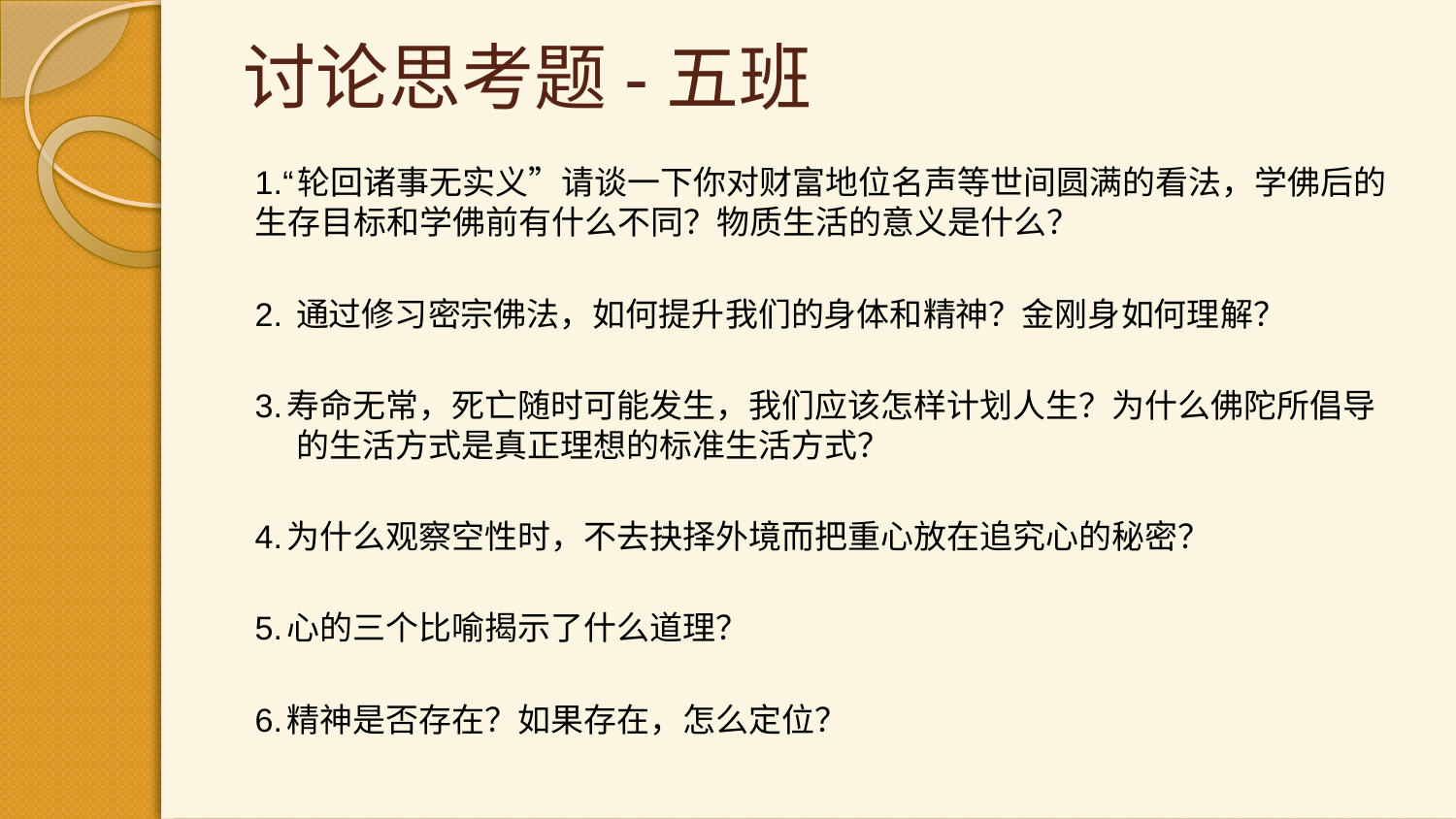

# 讨论思考题-五班
1.“轮回诸事无实义”请谈一下你对财富地位名声等世间圆满的看法，学佛后的生存目标和学佛前有什么不同？物质生活的意义是什么？

2. 通过修习密宗佛法，如何提升我们的身体和精神？金刚身如何理解？

3.寿命无常，死亡随时可能发生，我们应该怎样计划人生？为什么佛陀所倡导的生活方式是真正理想的标准生活方式？

4.为什么观察空性时，不去抉择外境而把重心放在追究心的秘密？

5.心的三个比喻揭示了什么道理？

6.精神是否存在？如果存在，怎么定位？